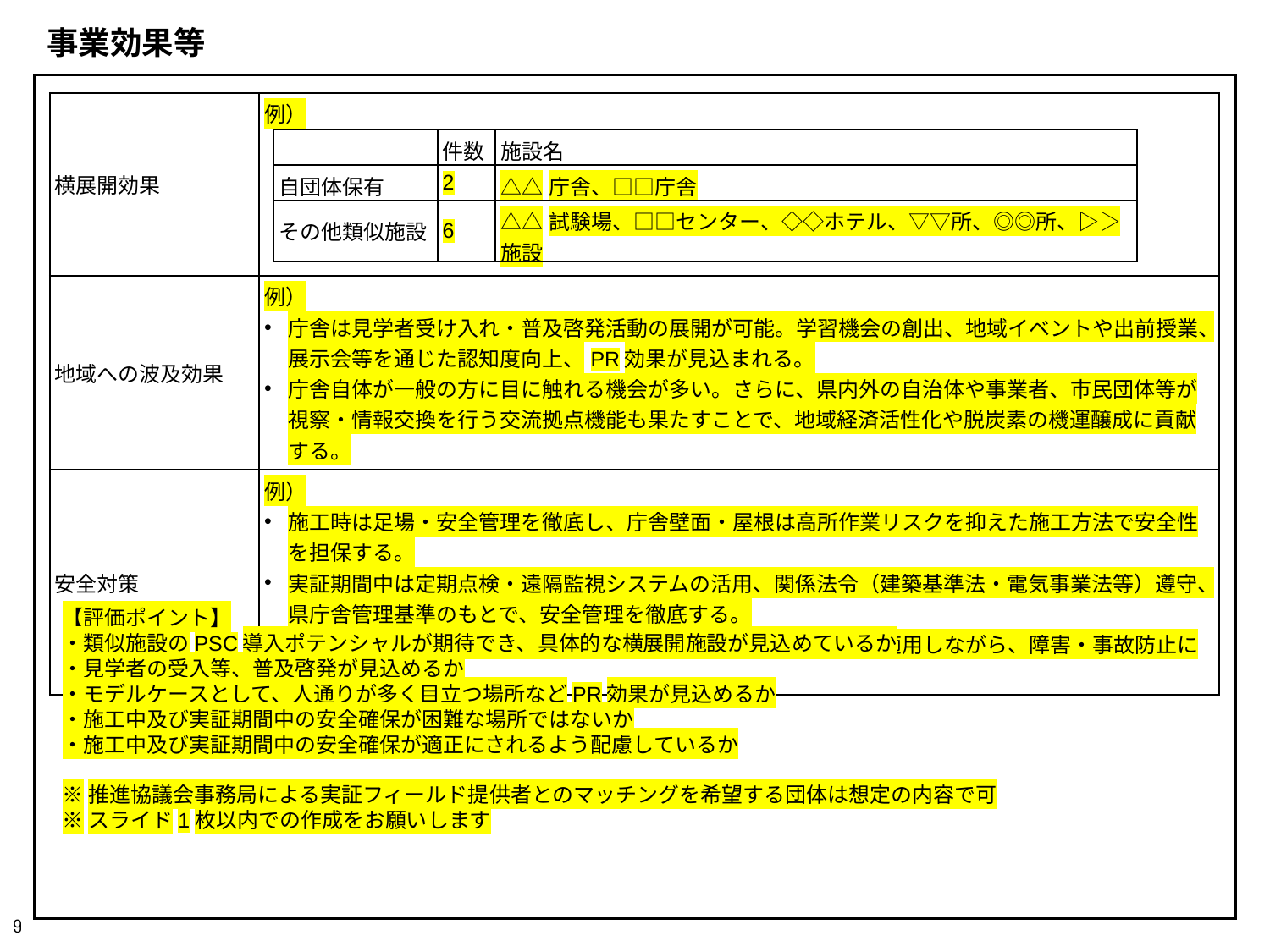

事業効果等

| 横展開効果 | 例） |
| --- | --- |
| 地域への波及効果 | 例） 庁舎は見学者受け入れ・普及啓発活動の展開が可能。学習機会の創出、地域イベントや出前授業、展示会等を通じた認知度向上、PR効果が見込まれる。 庁舎自体が一般の方に目に触れる機会が多い。さらに、県内外の自治体や事業者、市民団体等が視察・情報交換を行う交流拠点機能も果たすことで、地域経済活性化や脱炭素の機運醸成に貢献する。 |
| 安全対策 | 例） 施工時は足場・安全管理を徹底し、庁舎壁面・屋根は高所作業リスクを抑えた施工方法で安全性を担保する。 実証期間中は定期点検・遠隔監視システムの活用、関係法令（建築基準法・電気事業法等）遵守、県庁舎管理基準のもとで、安全管理を徹底する。 実績ある施工・維持管理会社と連携し、国・県ガイドラインを適用しながら、障害・事故防止に取り組む。 |
|  | 件数 | 施設名 |
| --- | --- | --- |
| 自団体保有 | 2 | △△庁舎、□□庁舎 |
| その他類似施設 | 6 | △△試験場、□□センター、◇◇ホテル、▽▽所、◎◎所、▷▷施設 |
【評価ポイント】
・類似施設のPSC導入ポテンシャルが期待でき、具体的な横展開施設が見込めているか
・見学者の受入等、普及啓発が見込めるか
・モデルケースとして、人通りが多く目立つ場所などPR効果が見込めるか
・施工中及び実証期間中の安全確保が困難な場所ではないか
・施工中及び実証期間中の安全確保が適正にされるよう配慮しているか

※推進協議会事務局による実証フィールド提供者とのマッチングを希望する団体は想定の内容で可
※スライド1枚以内での作成をお願いします
9